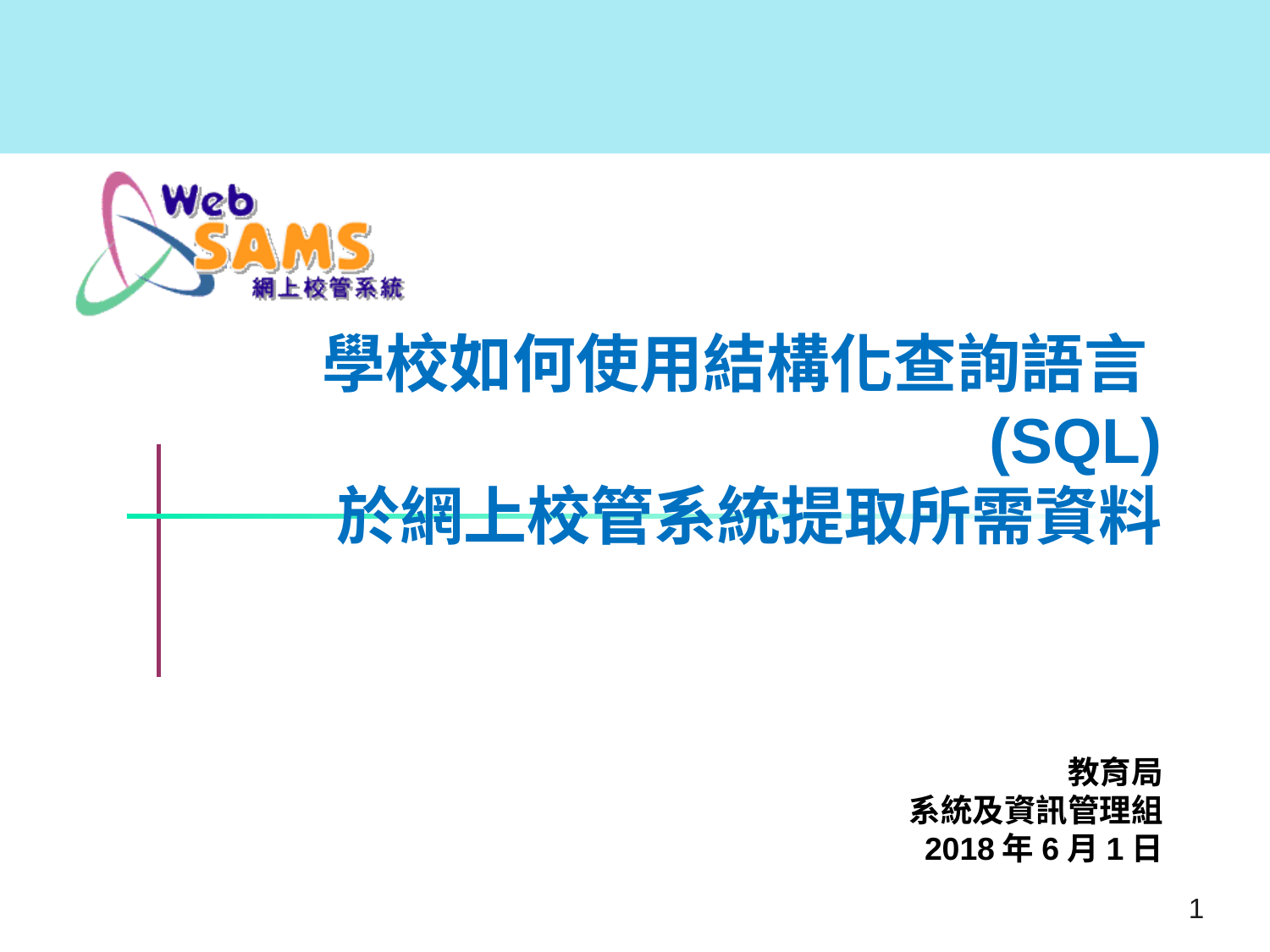

# 學校如何使用結構化查詢語言(SQL) 於網上校管系統提取所需資料
教育局
系統及資訊管理組
2018年6月1日
1